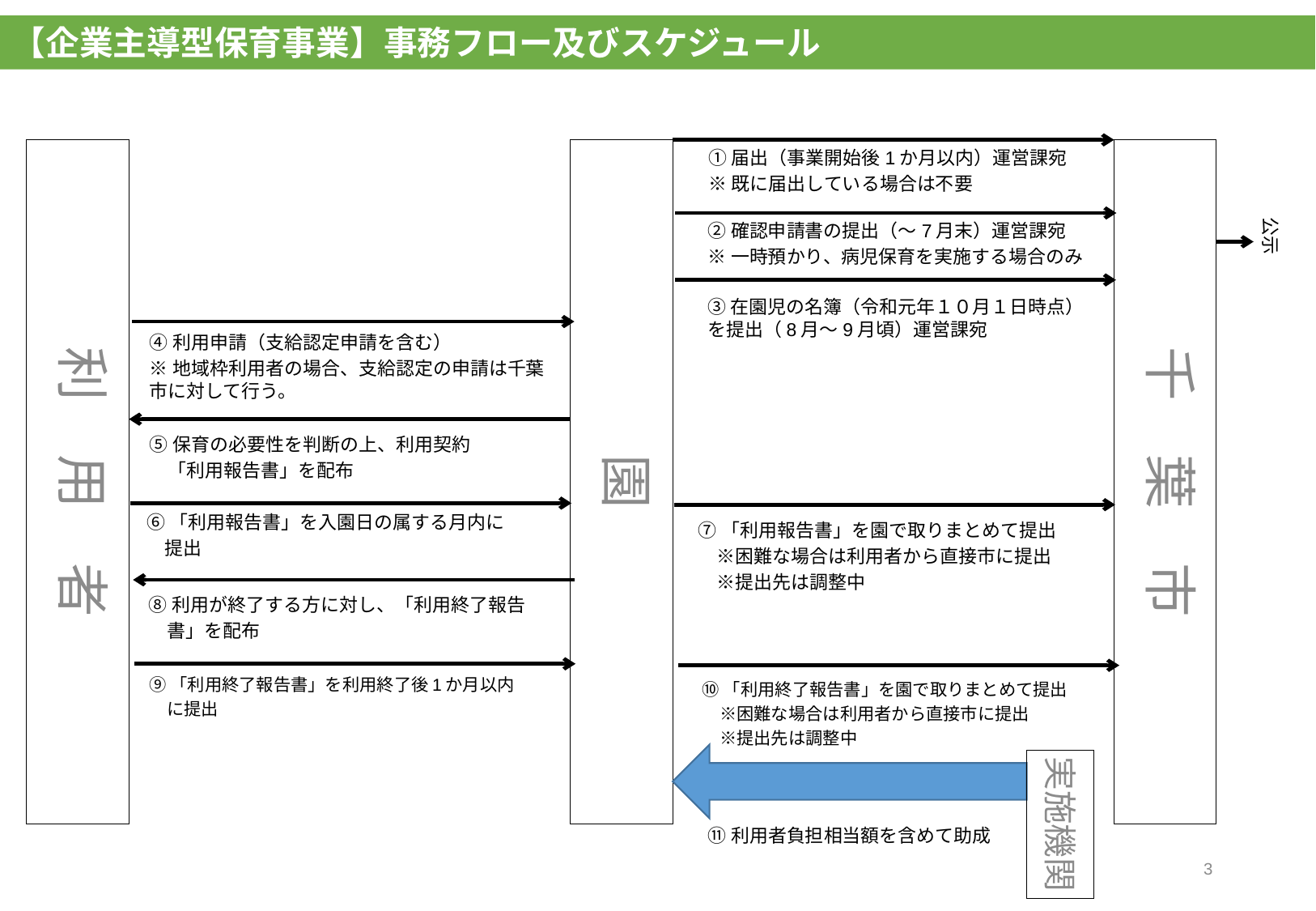

【企業主導型保育事業】事務フロー及びスケジュール
利　用　者
園
千　葉　市
①届出（事業開始後1か月以内）運営課宛
※既に届出している場合は不要

⑪利用者負担相当額を含めて助成
公示
②確認申請書の提出（～7月末）運営課宛
※一時預かり、病児保育を実施する場合のみ
③在園児の名簿（令和元年１０月１日時点）を提出（8月～9月頃）運営課宛
④利用申請（支給認定申請を含む）
※地域枠利用者の場合、支給認定の申請は千葉市に対して行う。
⑤保育の必要性を判断の上、利用契約
　「利用報告書」を配布
⑥「利用報告書」を入園日の属する月内に
　提出
⑦「利用報告書」を園で取りまとめて提出
　※困難な場合は利用者から直接市に提出
　※提出先は調整中
⑧利用が終了する方に対し、「利用終了報告
　書」を配布
⑨「利用終了報告書」を利用終了後1か月以内
　に提出
⑩「利用終了報告書」を園で取りまとめて提出
　※困難な場合は利用者から直接市に提出
　※提出先は調整中
実施機関
3